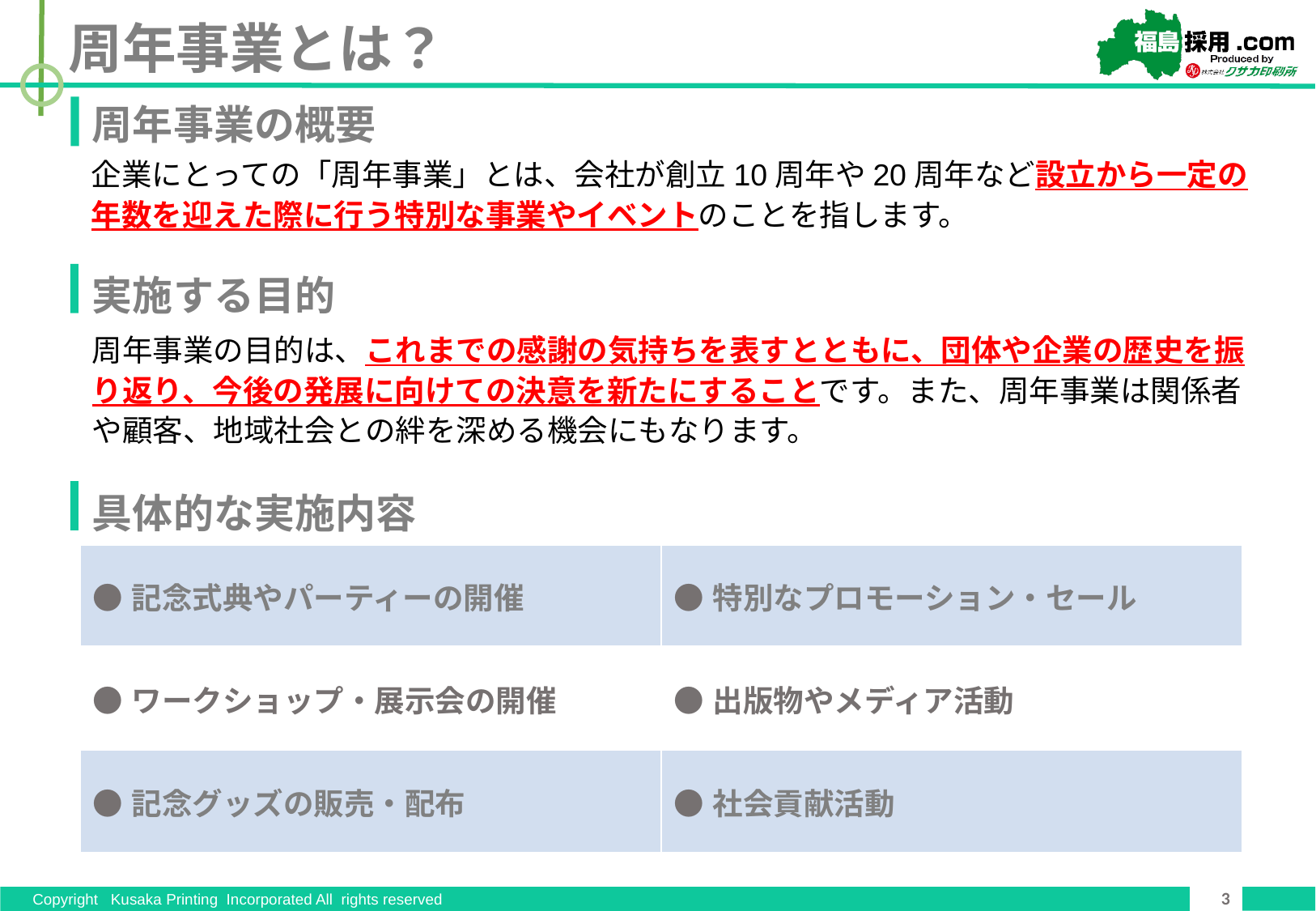

周年事業とは？
周年事業の概要
企業にとっての「周年事業」とは、会社が創立10周年や20周年など設立から一定の年数を迎えた際に行う特別な事業やイベントのことを指します。

実施する目的
周年事業の目的は、これまでの感謝の気持ちを表すとともに、団体や企業の歴史を振り返り、今後の発展に向けての決意を新たにすることです。また、周年事業は関係者や顧客、地域社会との絆を深める機会にもなります。

具体的な実施内容
| ●記念式典やパーティーの開催 | ●特別なプロモーション・セール |
| --- | --- |
| ●ワークショップ・展示会の開催 | ●出版物やメディア活動 |
| ●記念グッズの販売・配布 | ●社会貢献活動 |